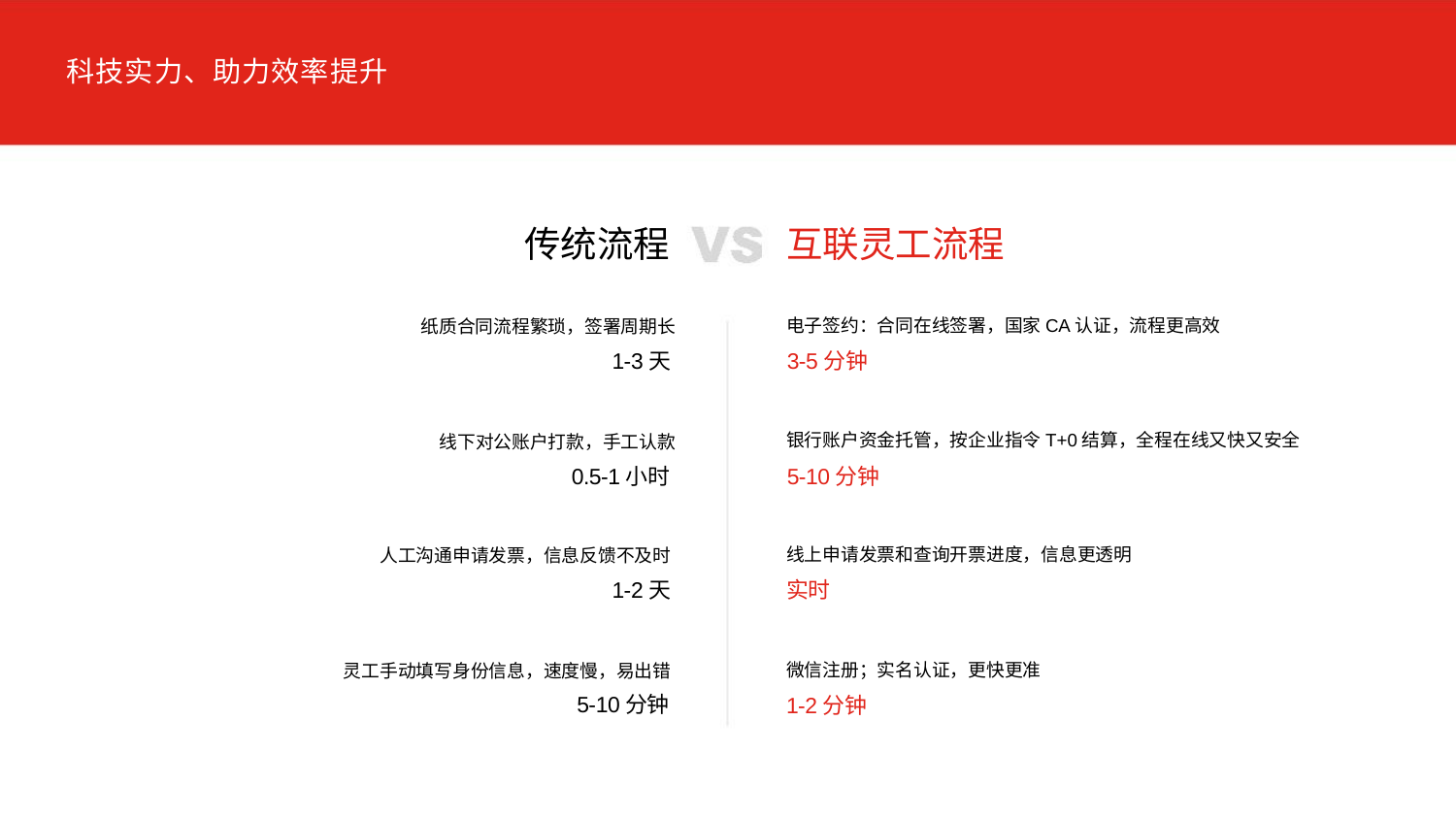

科技实力、助力效率提升
传统流程
互联灵工流程
电子签约：合同在线签署，国家CA认证，流程更高效
纸质合同流程繁琐，签署周期长
1-3天
3-5分钟
银行账户资金托管，按企业指令T+0结算，全程在线又快又安全
线下对公账户打款，手工认款
0.5-1小时
5-10分钟
线上申请发票和查询开票进度，信息更透明
人工沟通申请发票，信息反馈不及时
1-2天
实时
微信注册；实名认证，更快更准
灵工手动填写身份信息，速度慢，易出错
5-10分钟
1-2分钟